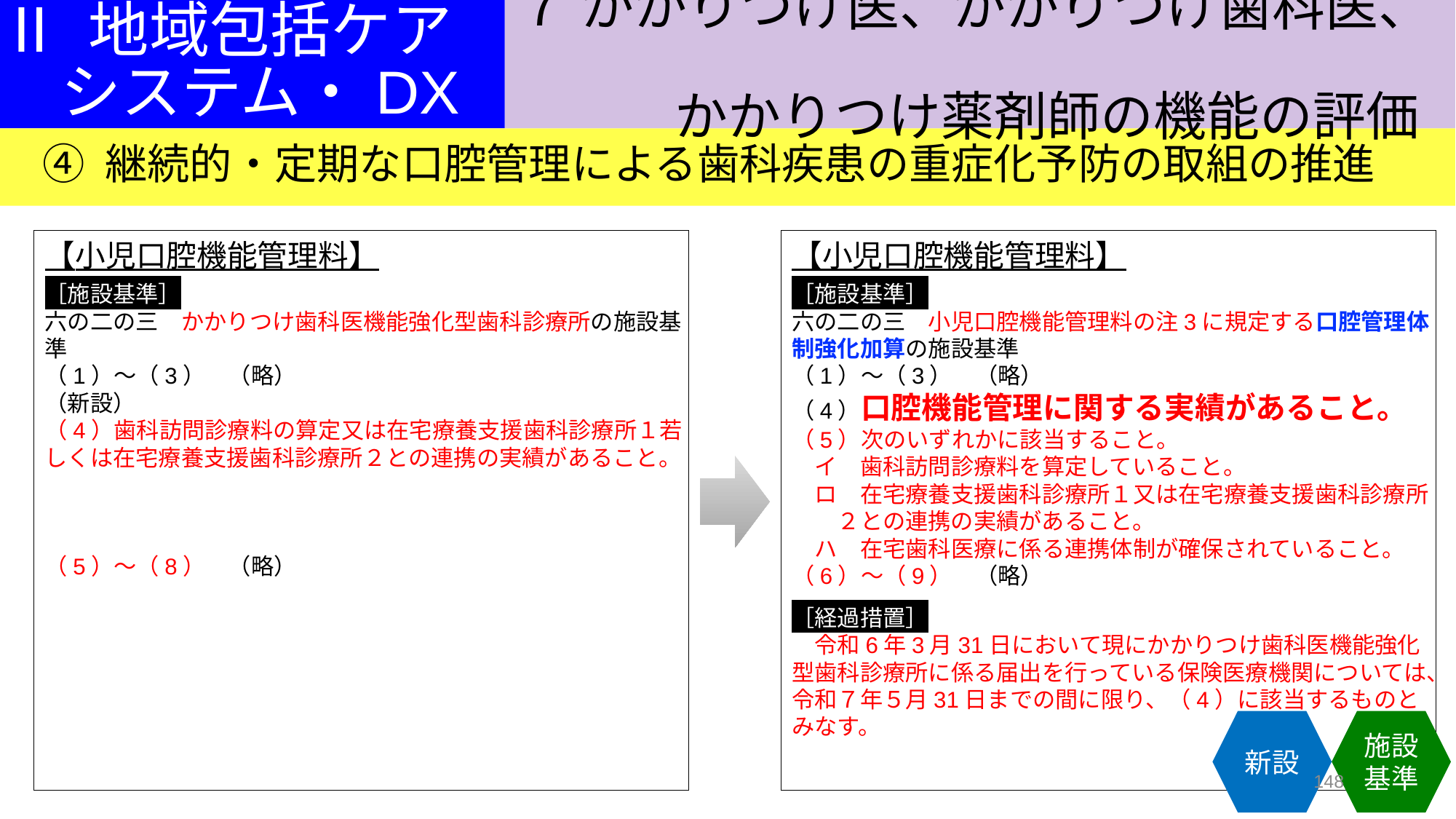

７ かかりつけ医、かかりつけ歯科医、
　　　かかりつけ薬剤師の機能の評価
Ⅱ 地域包括ケア
　システム・DX
④ 継続的・定期な口腔管理による歯科疾患の重症化予防の取組の推進
【小児口腔機能管理料】

［施設基準］
六の二の三　かかりつけ歯科医機能強化型歯科診療所の施設基準
（1）〜（3）　（略）
（新設）
（4）歯科訪問診療料の算定又は在宅療養支援歯科診療所１若しくは在宅療養支援歯科診療所２との連携の実績があること。

（5）〜（8）　（略）
【小児口腔機能管理料】

［施設基準］
六の二の三　小児口腔機能管理料の注3に規定する口腔管理体制強化加算の施設基準
（1）〜（3）　（略）
（4）口腔機能管理に関する実績があること。
（5）次のいずれかに該当すること。
　イ　歯科訪問診療料を算定していること。
　ロ　在宅療養支援歯科診療所１又は在宅療養支援歯科診療所
　　２との連携の実績があること。
　ハ　在宅歯科医療に係る連携体制が確保されていること。
（6）〜（9）　（略）

［経過措置］
　令和6年3月31日において現にかかりつけ歯科医機能強化型歯科診療所に係る届出を行っている保険医療機関については、令和７年５月31日までの間に限り、（4）に該当するものとみなす。

新設
施設基準
148